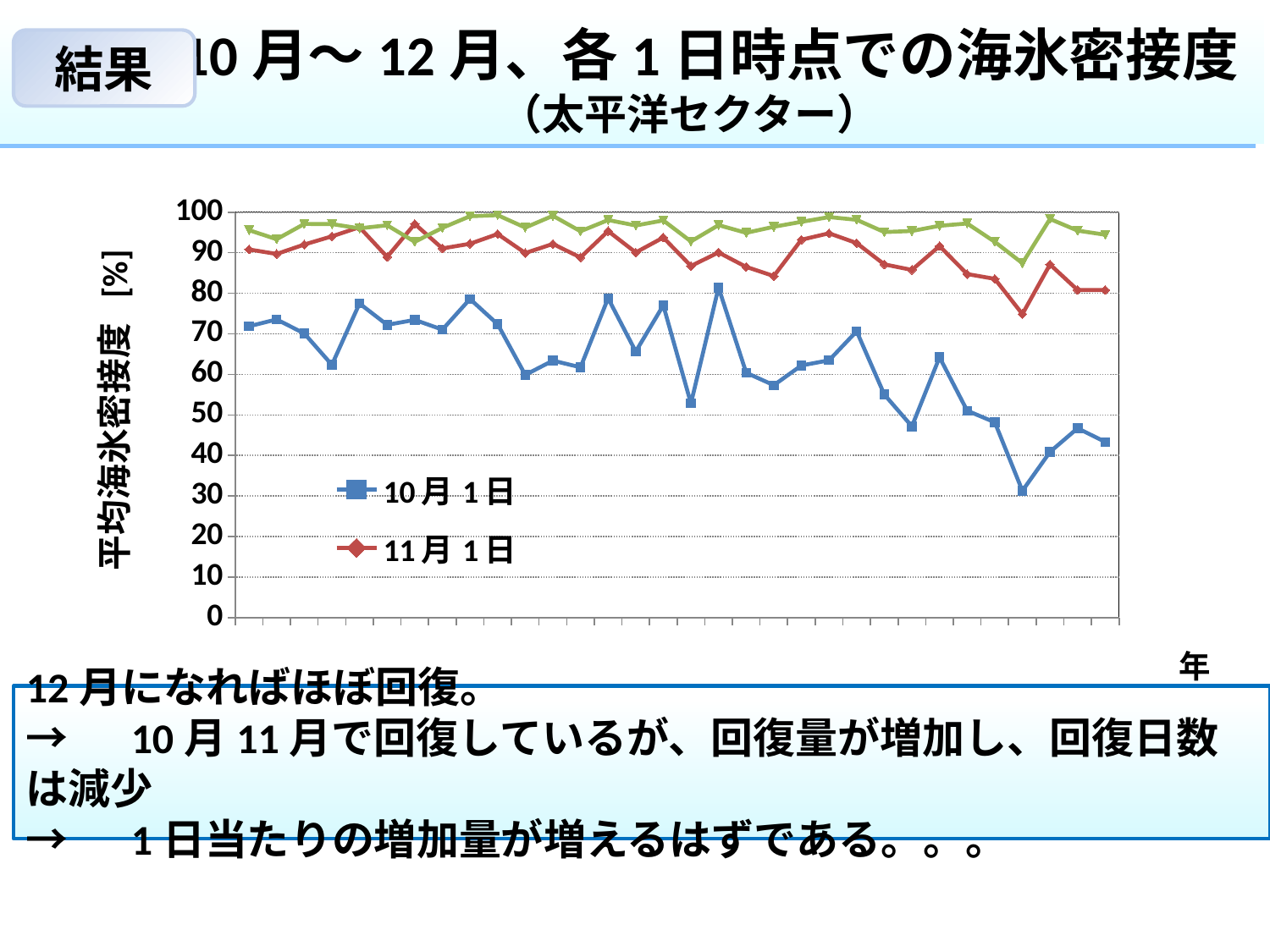

10月～12月、各1日時点での海氷密接度
            （太平洋セクター）
結果

### Chart

| Category |  |  |  |
|---|---|---|---|
| 1979 | 71.861 | 90.8075 | 95.5639 |
| 1980 | 73.5441 | 89.6932 | 93.3302 |
| 1981 | 70.0795 | 92.0238 | 97.1119 |
| 1982 | 62.3354 | 94.0496 | 97.0684 |
| 1983 | 77.4843 | 96.2965 | 96.0264 |
| 1984 | 72.2108 | 88.9661 | 96.7704 |
| 1985 | 73.4407 | 97.1066 | 92.6947 |
| 1986 | 71.039 | 91.0659 | 96.1498 |
| 1987 | 78.5847 | 92.2154 | 99.0055 |
| 1988 | 72.3646 | 94.6218 | 99.2749 |
| 1989 | 59.8624 | 89.9298 | 96.2105 |
| 1990 | 63.3879 | 92.1614 | 99.1169 |
| 1991 | 61.7366 | 88.8419 | 95.2913 |
| 1992 | 78.7779 | 95.3412 | 98.0686 |
| 1993 | 65.6199 | 90.0652 | 96.7323 |
| 1994 | 77.0189 | 93.7507 | 97.9744 |
| 1995 | 52.8257 | 86.746 | 92.7946 |
| 1996 | 81.4142 | 90.075 | 96.8097 |
| 1997 | 60.3891 | 86.5045 | 94.9103 |
| 1998 | 57.3245 | 84.2505 | 96.4067 |
| 1999 | 62.1903 | 93.2115 | 97.6323 |
| 2000 | 63.4633 | 94.8055 | 98.8039 |
| 2001 | 70.6286 | 92.3822 | 98.1326 |
| 2002 | 55.0345 | 87.1301 | 95.0957 |
| 2003 | 47.163 | 85.7605 | 95.3648 |
| 2004 | 64.2123 | 91.6425 | 96.6466 |
| 2005 | 51.0414 | 84.7481 | 97.2173 |
| 2006 | 48.1763 | 83.5541 | 92.6982 |
| 2007 | 31.2627 | 74.8705 | 87.4216 |
| 2008 | 40.8485 | 87.1087 | 98.3277 |
| 2009 | 46.7063 | 80.7922 | 95.4593 |
| 2010 | 43.3058 | 80.7922 | 94.4494 |
平均海氷密接度  [%]
年
12月になればほぼ回復。
→　10月11月で回復しているが、回復量が増加し、回復日数は減少
→　1日当たりの増加量が増えるはずである。。。